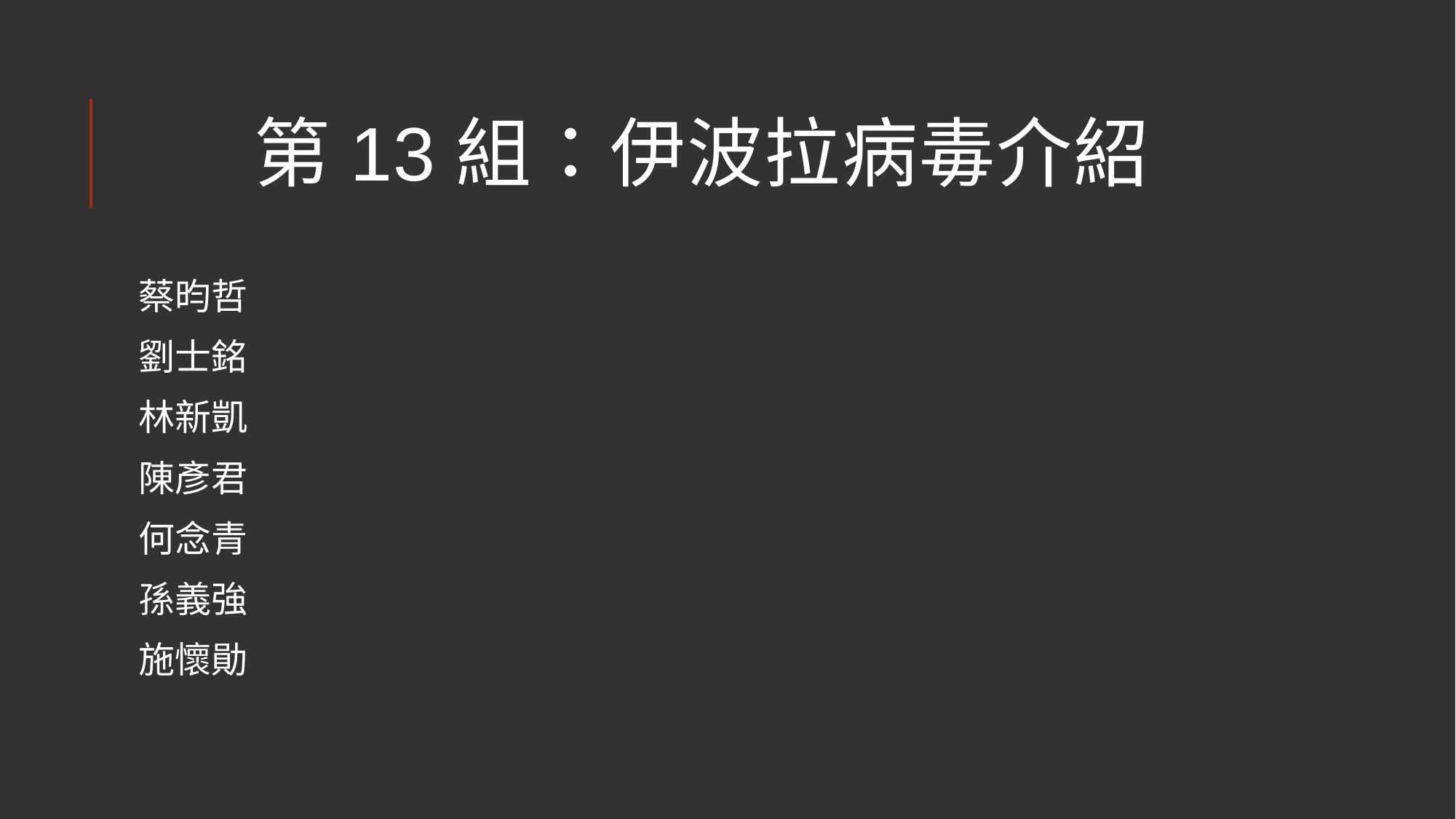

# 第13組：伊波拉病毒介紹
蔡昀哲
劉士銘
林新凱
陳彥君
何念青
孫義強
施懷勛